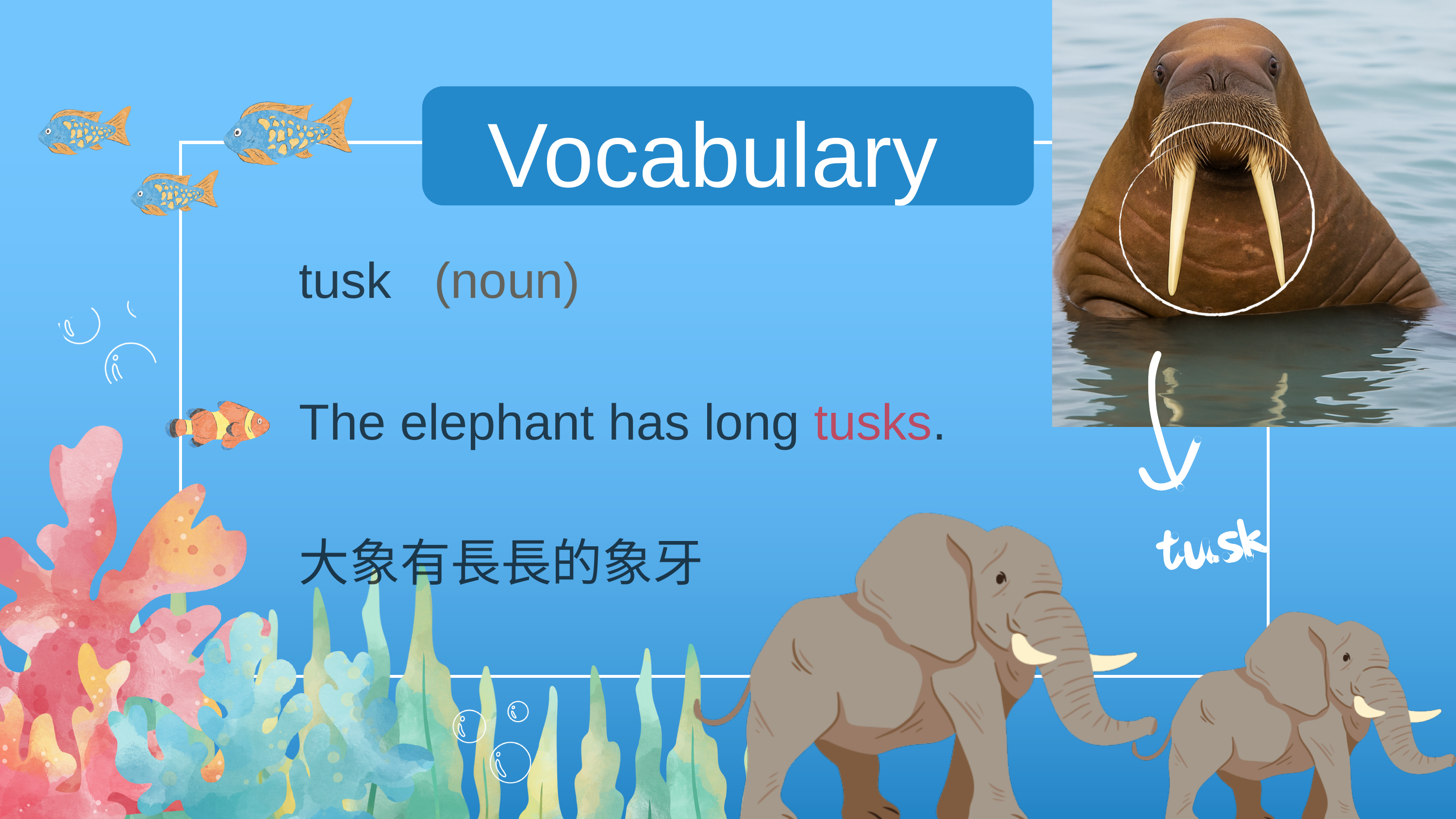

Vocabulary

tusk   (noun)

The elephant has long tusks.

大象有長長的象牙